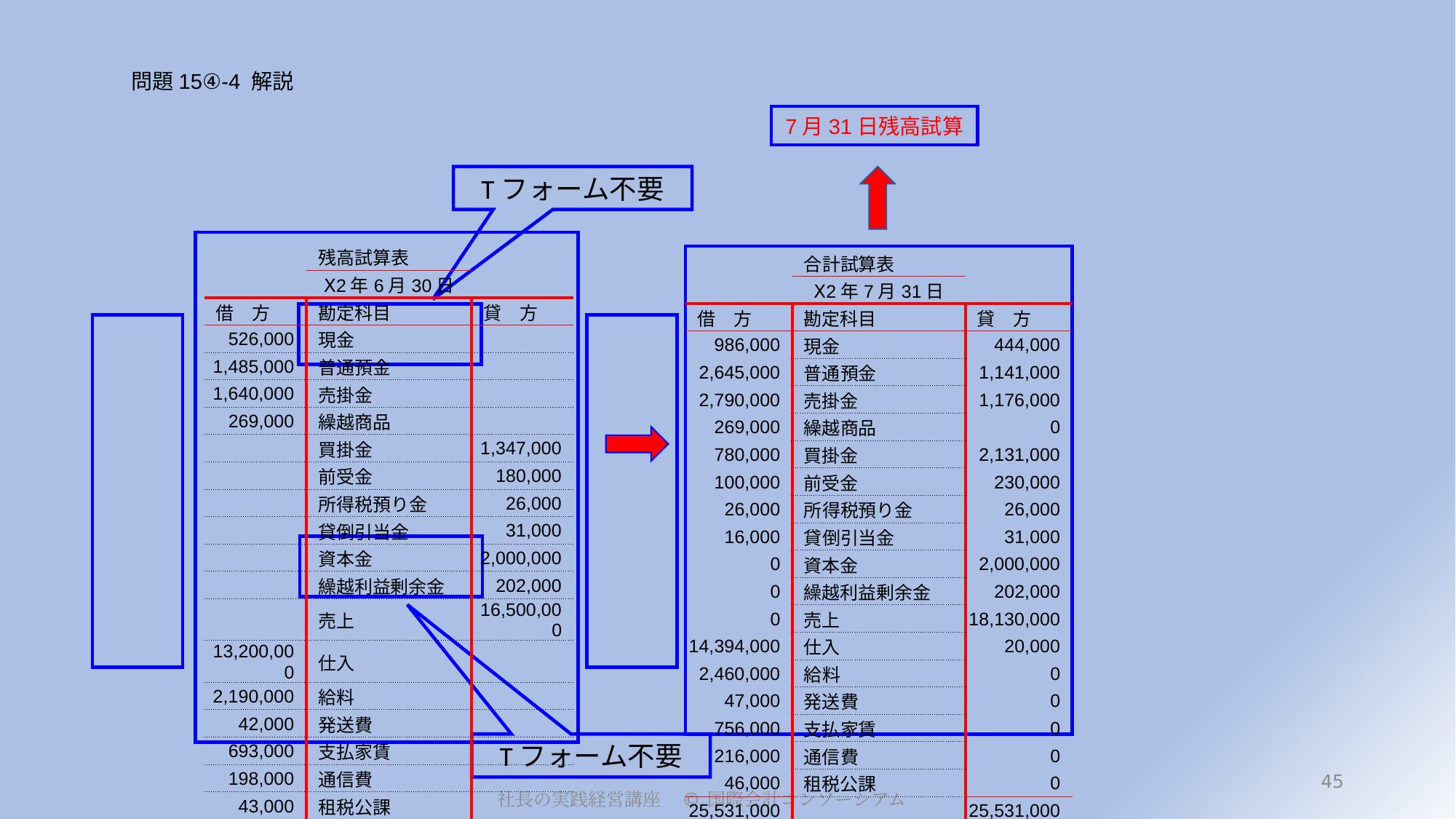

# 問題15④-4 解説
7月31日残高試算
Tフォーム不要

|  | 残高試算表 |  |
| --- | --- | --- |
| Ⅹ2年6月30日 |  |  |
| 借　方 | 勘定科目 | 貸　方 |
| 526,000 | 現金 |  |
| 1,485,000 | 普通預金 |  |
| 1,640,000 | 売掛金 |  |
| 269,000 | 繰越商品 |  |
|  | 買掛金 | 1,347,000 |
|  | 前受金 | 180,000 |
|  | 所得税預り金 | 26,000 |
|  | 貸倒引当金 | 31,000 |
|  | 資本金 | 2,000,000 |
|  | 繰越利益剰余金 | 202,000 |
|  | 売上 | 16,500,000 |
| 13,200,000 | 仕入 |  |
| 2,190,000 | 給料 |  |
| 42,000 | 発送費 |  |
| 693,000 | 支払家賃 |  |
| 198,000 | 通信費 |  |
| 43,000 | 租税公課 |  |
| 20,286,000 |  | 20,286,000 |

|  | 合計試算表 |  |
| --- | --- | --- |
| Ⅹ2年7月31日 |  |  |
| 借　方 | 勘定科目 | 貸　方 |
| 986,000 | 現金 | 444,000 |
| 2,645,000 | 普通預金 | 1,141,000 |
| 2,790,000 | 売掛金 | 1,176,000 |
| 269,000 | 繰越商品 | 0 |
| 780,000 | 買掛金 | 2,131,000 |
| 100,000 | 前受金 | 230,000 |
| 26,000 | 所得税預り金 | 26,000 |
| 16,000 | 貸倒引当金 | 31,000 |
| 0 | 資本金 | 2,000,000 |
| 0 | 繰越利益剰余金 | 202,000 |
| 0 | 売上 | 18,130,000 |
| 14,394,000 | 仕入 | 20,000 |
| 2,460,000 | 給料 | 0 |
| 47,000 | 発送費 | 0 |
| 756,000 | 支払家賃 | 0 |
| 216,000 | 通信費 | 0 |
| 46,000 | 租税公課 | 0 |
| 25,531,000 |  | 25,531,000 |

Tフォーム不要
45
社長の実践経営講座　© 国際会計コンソーシアム